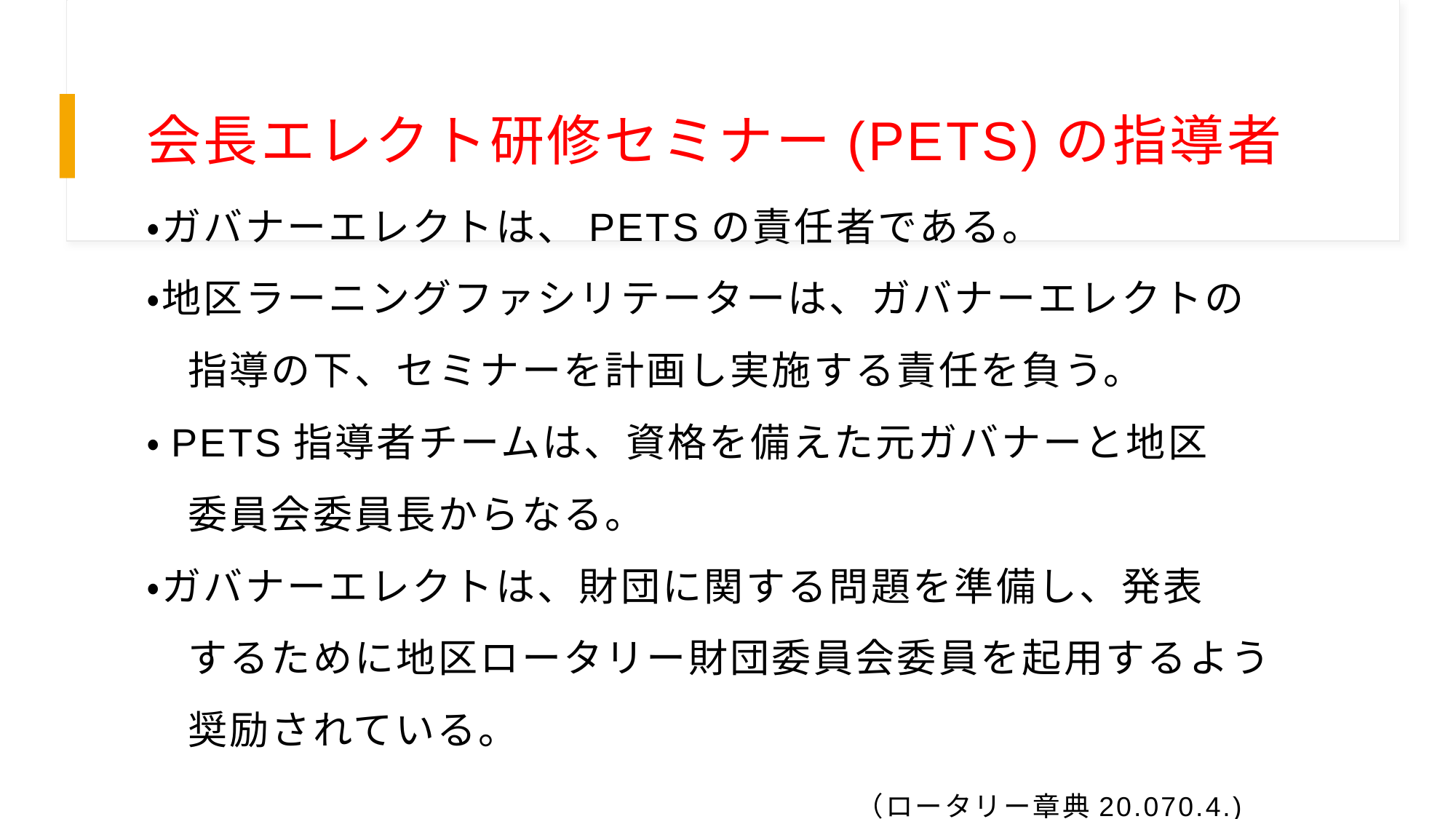

# 会長エレクト研修セミナー(PETS)の指導者
・ガバナーエレクトは、PETSの責任者である。
・地区ラーニングファシリテーターは、ガバナーエレクトの
　指導の下、セミナーを計画し実施する責任を負う。
・PETS指導者チームは、資格を備えた元ガバナーと地区
　委員会委員長からなる。
・ガバナーエレクトは、財団に関する問題を準備し、発表
　するために地区ロータリー財団委員会委員を起用するよう
　奨励されている。
　　　　　　　　　　　　　　　　　（ロータリー章典20.070.4.)